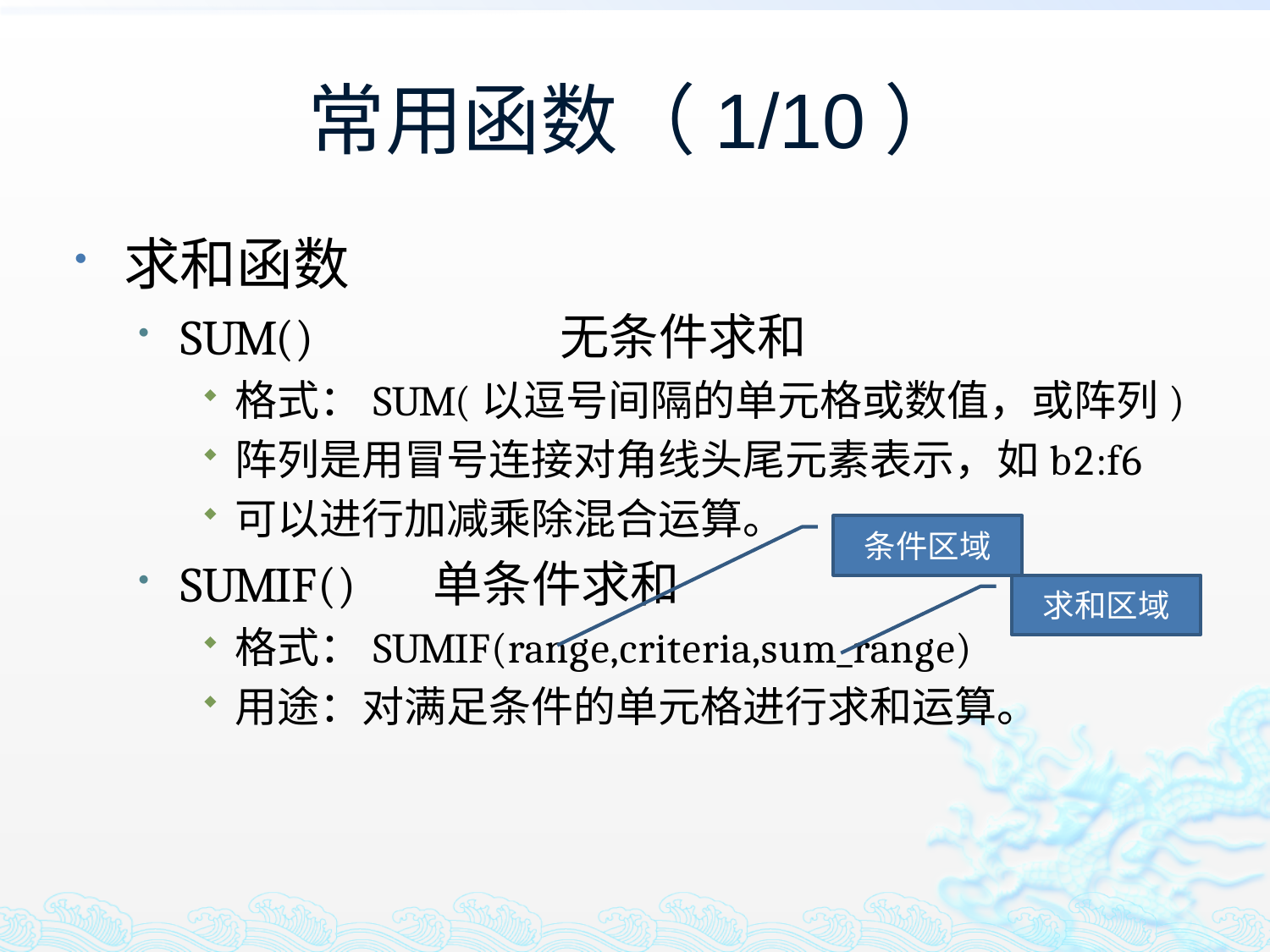

# 常用函数（1/10）
求和函数
SUM()		无条件求和
格式：SUM(以逗号间隔的单元格或数值，或阵列)
阵列是用冒号连接对角线头尾元素表示，如b2:f6
可以进行加减乘除混合运算。
SUMIF()	单条件求和
格式：SUMIF(range,criteria,sum_range)
用途：对满足条件的单元格进行求和运算。
条件区域
求和区域